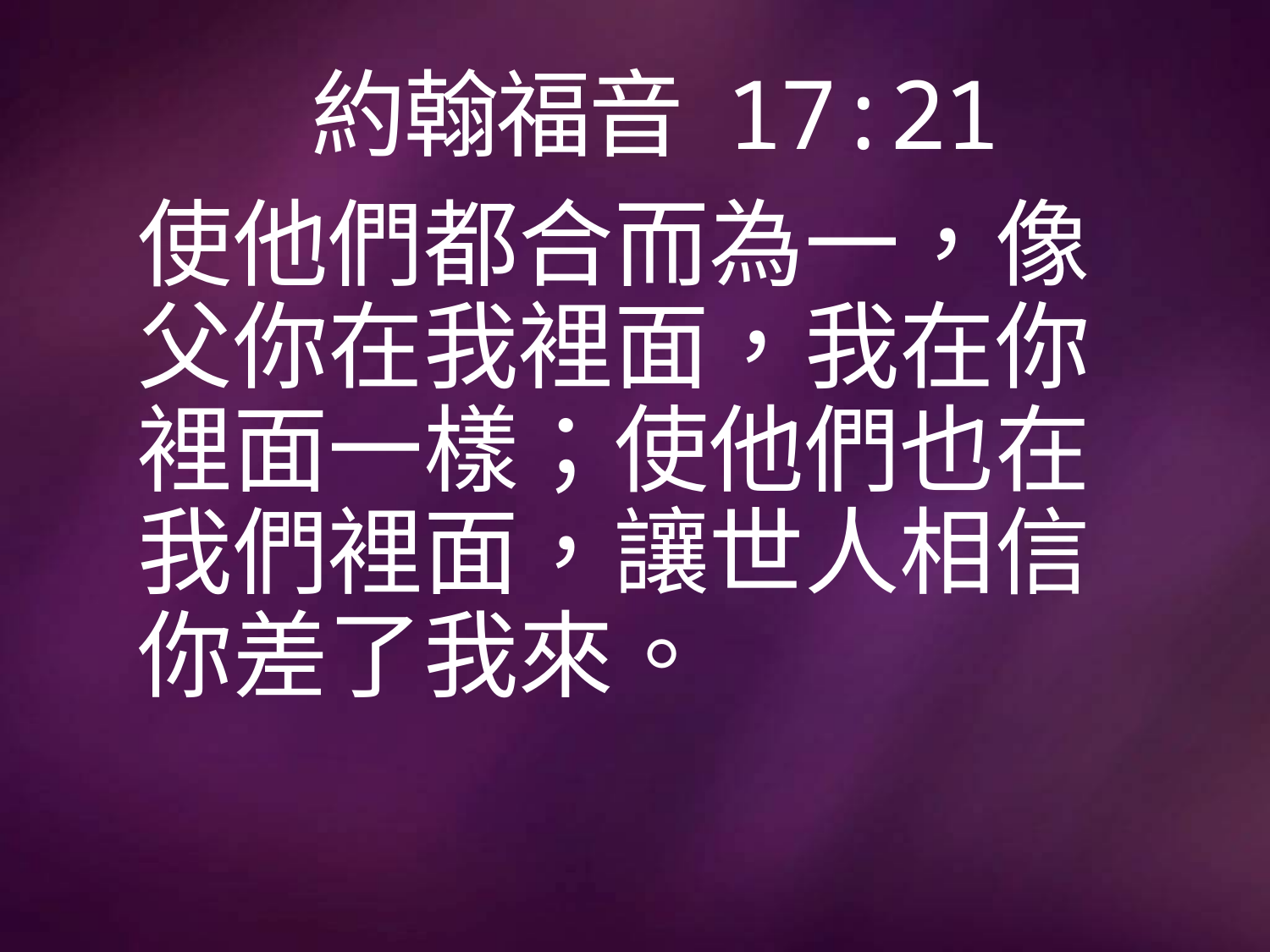

# 約翰福音 17:21
使他們都合而為一，像父你在我裡面，我在你裡面一樣；使他們也在我們裡面，讓世人相信你差了我來。